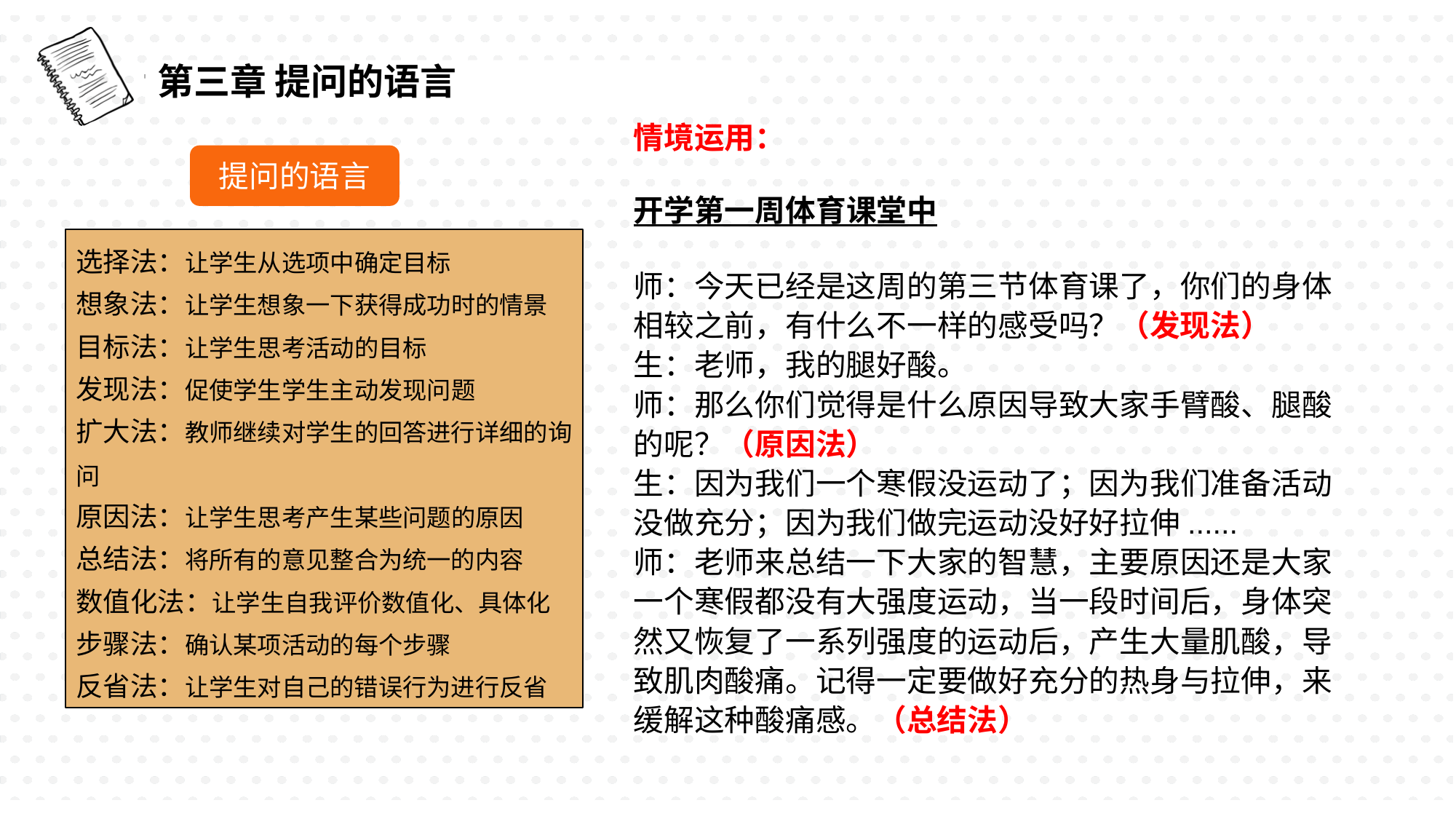

第三章 提问的语言

情境运用：

开学第一周体育课堂中

师：今天已经是这周的第三节体育课了，你们的身体相较之前，有什么不一样的感受吗？（发现法）
生：老师，我的腿好酸。
师：那么你们觉得是什么原因导致大家手臂酸、腿酸的呢？（原因法）
生：因为我们一个寒假没运动了；因为我们准备活动没做充分；因为我们做完运动没好好拉伸......
师：老师来总结一下大家的智慧，主要原因还是大家一个寒假都没有大强度运动，当一段时间后，身体突然又恢复了一系列强度的运动后，产生大量肌酸，导致肌肉酸痛。记得一定要做好充分的热身与拉伸，来缓解这种酸痛感。（总结法）
提问的语言
选择法：让学生从选项中确定目标
想象法：让学生想象一下获得成功时的情景目标法：让学生思考活动的目标
发现法：促使学生学生主动发现问题
扩大法：教师继续对学生的回答进行详细的询问
原因法：让学生思考产生某些问题的原因
总结法：将所有的意见整合为统一的内容
数值化法：让学生自我评价数值化、具体化
步骤法：确认某项活动的每个步骤
反省法：让学生对自己的错误行为进行反省